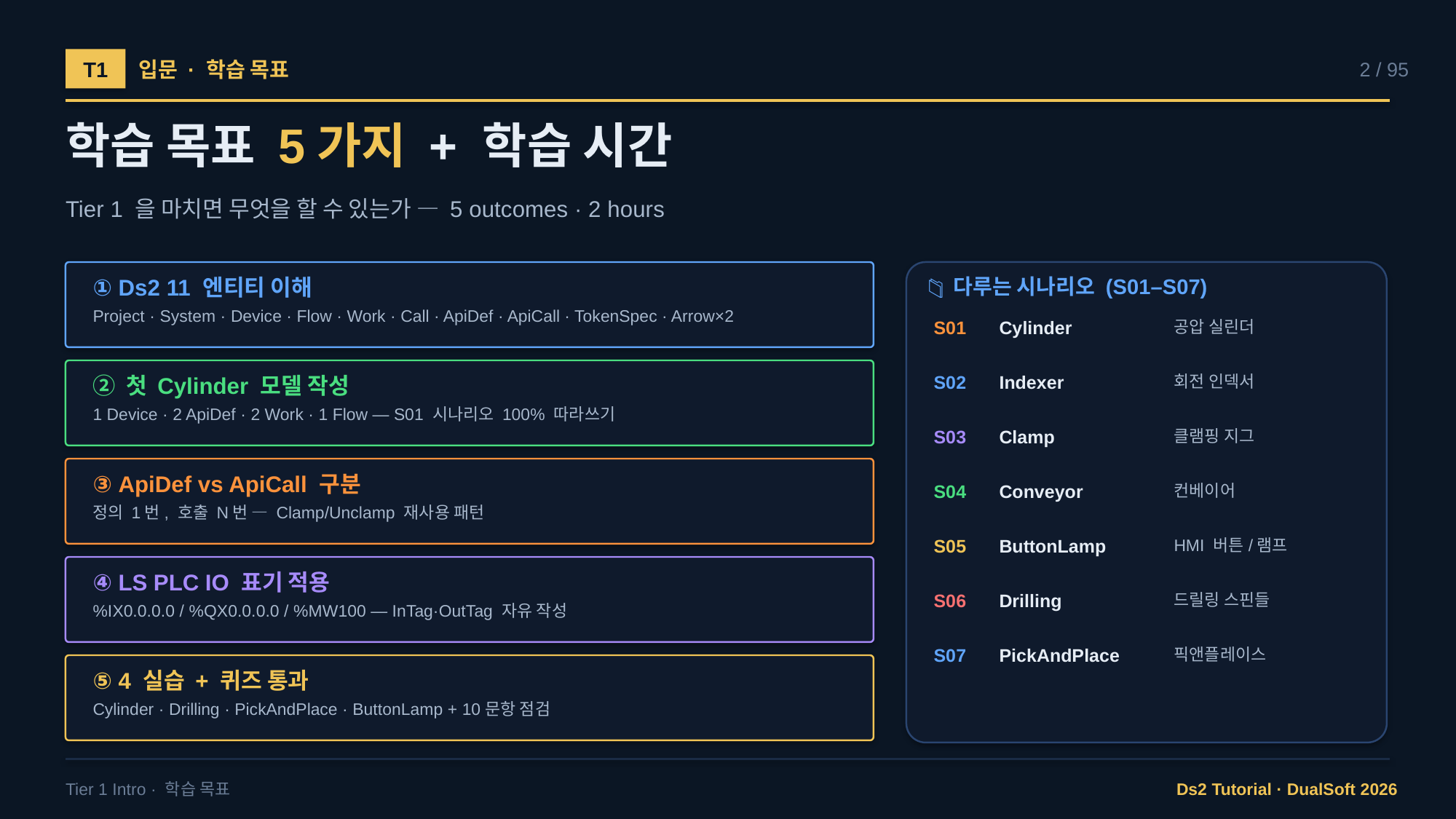

T1
입문 · 학습 목표
2 / 95
학습 목표 5가지 + 학습 시간
Tier 1 을 마치면 무엇을 할 수 있는가 — 5 outcomes · 2 hours

① Ds2 11 엔티티 이해
📁 다루는 시나리오 (S01–S07)
Project · System · Device · Flow · Work · Call · ApiDef · ApiCall · TokenSpec · Arrow×2
S01
Cylinder
공압 실린더

② 첫 Cylinder 모델 작성
S02
Indexer
회전 인덱서
1 Device · 2 ApiDef · 2 Work · 1 Flow — S01 시나리오 100% 따라쓰기
S03
Clamp
클램핑 지그

③ ApiDef vs ApiCall 구분
S04
Conveyor
컨베이어
정의 1번, 호출 N번 — Clamp/Unclamp 재사용 패턴
S05
ButtonLamp
HMI 버튼/램프

④ LS PLC IO 표기 적용
S06
Drilling
드릴링 스핀들
%IX0.0.0.0 / %QX0.0.0.0 / %MW100 — InTag·OutTag 자유 작성
S07
PickAndPlace
픽앤플레이스

⑤ 4 실습 + 퀴즈 통과
Cylinder · Drilling · PickAndPlace · ButtonLamp + 10문항 점검
Tier 1 Intro · 학습 목표
Ds2 Tutorial · DualSoft 2026